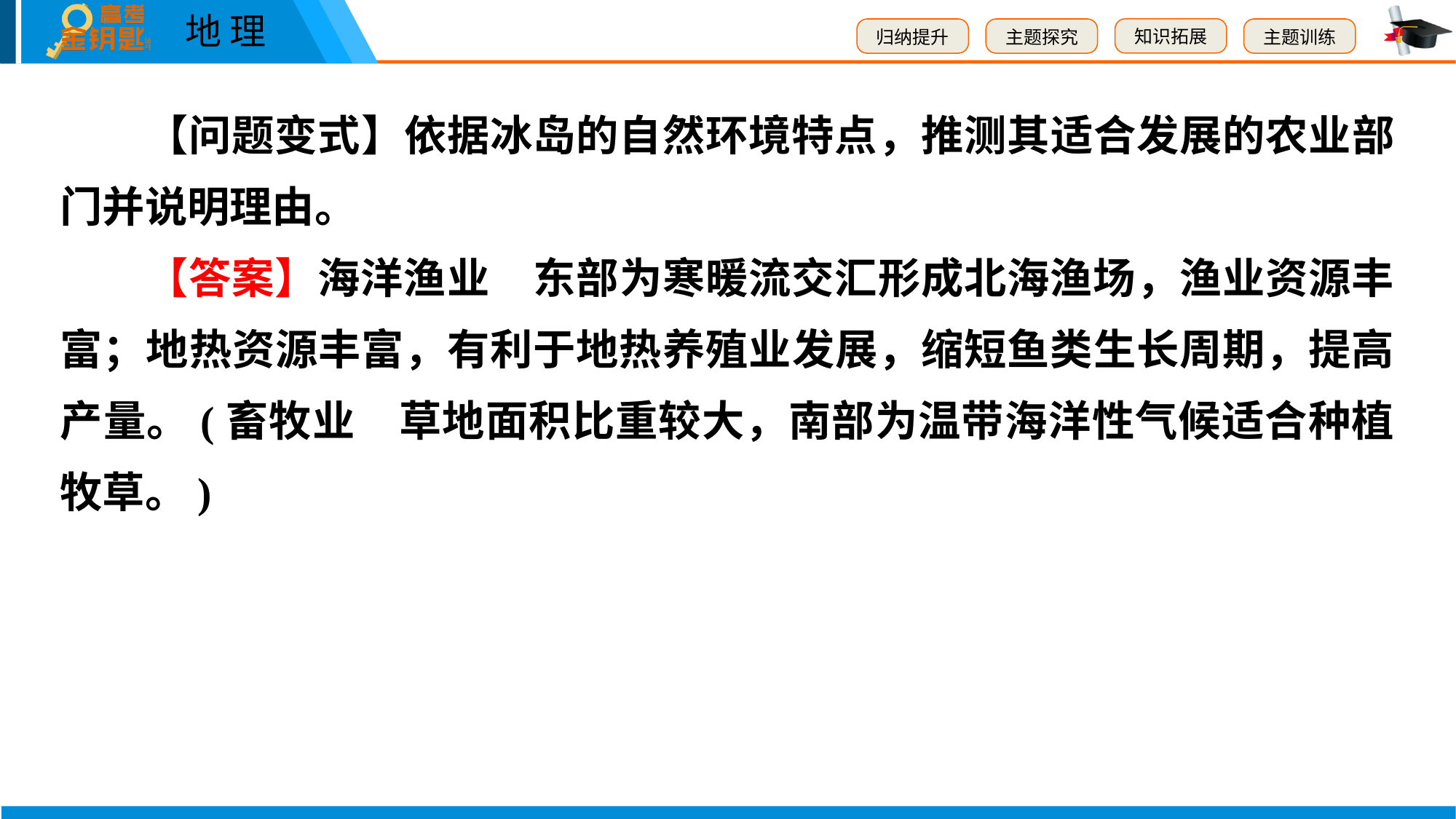

【问题变式】依据冰岛的自然环境特点，推测其适合发展的农业部门并说明理由。
【答案】海洋渔业　东部为寒暖流交汇形成北海渔场，渔业资源丰富；地热资源丰富，有利于地热养殖业发展，缩短鱼类生长周期，提高产量。(畜牧业　草地面积比重较大，南部为温带海洋性气候适合种植牧草。)